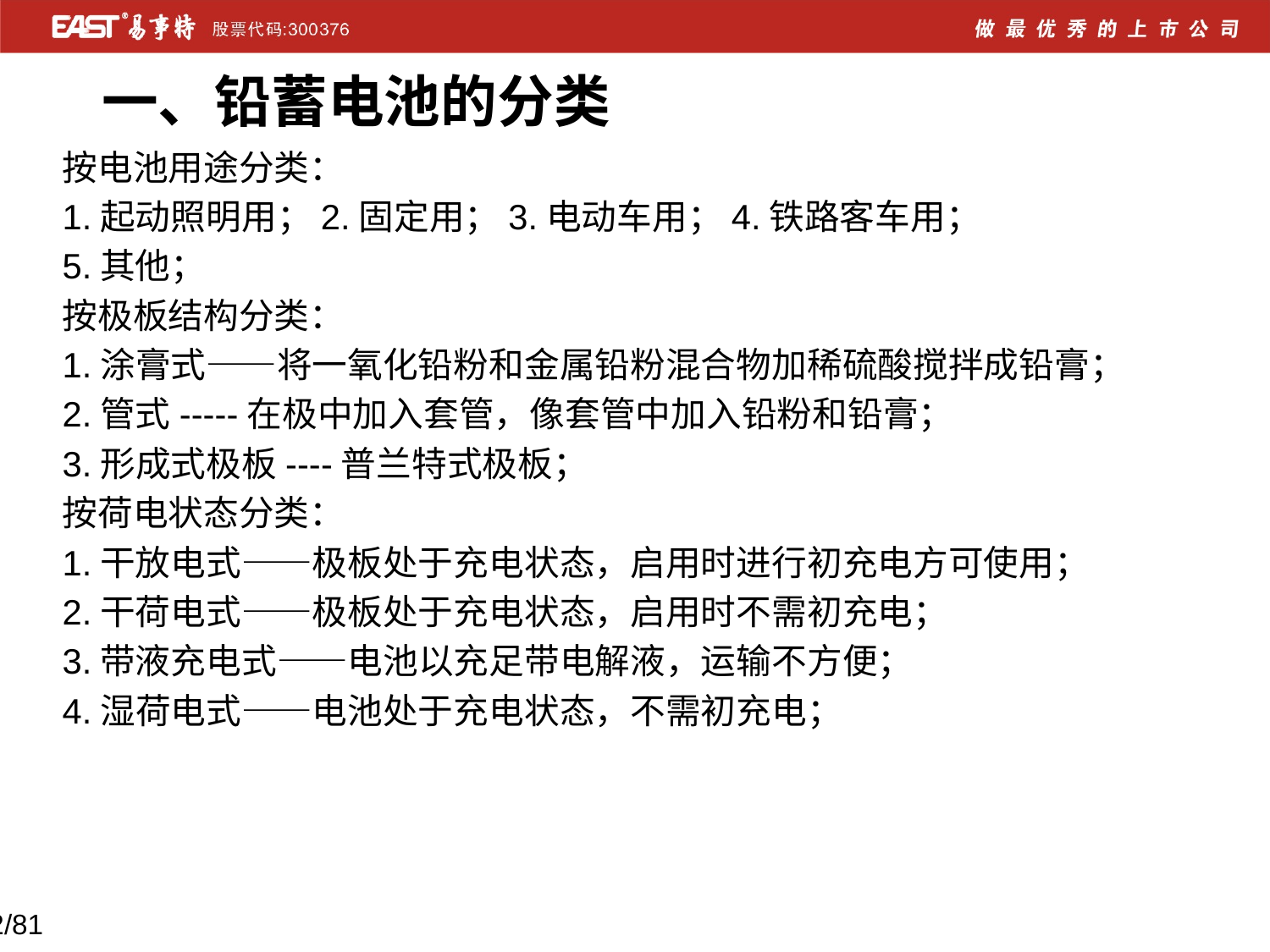

一、铅蓄电池的分类
按电池用途分类：
1.起动照明用；2.固定用；3.电动车用；4.铁路客车用；
5.其他；
按极板结构分类：
1.涂膏式——将一氧化铅粉和金属铅粉混合物加稀硫酸搅拌成铅膏；
2.管式-----在极中加入套管，像套管中加入铅粉和铅膏；
3.形成式极板----普兰特式极板；
按荷电状态分类：
1.干放电式——极板处于充电状态，启用时进行初充电方可使用；
2.干荷电式——极板处于充电状态，启用时不需初充电；
3.带液充电式——电池以充足带电解液，运输不方便；
4.湿荷电式——电池处于充电状态，不需初充电；